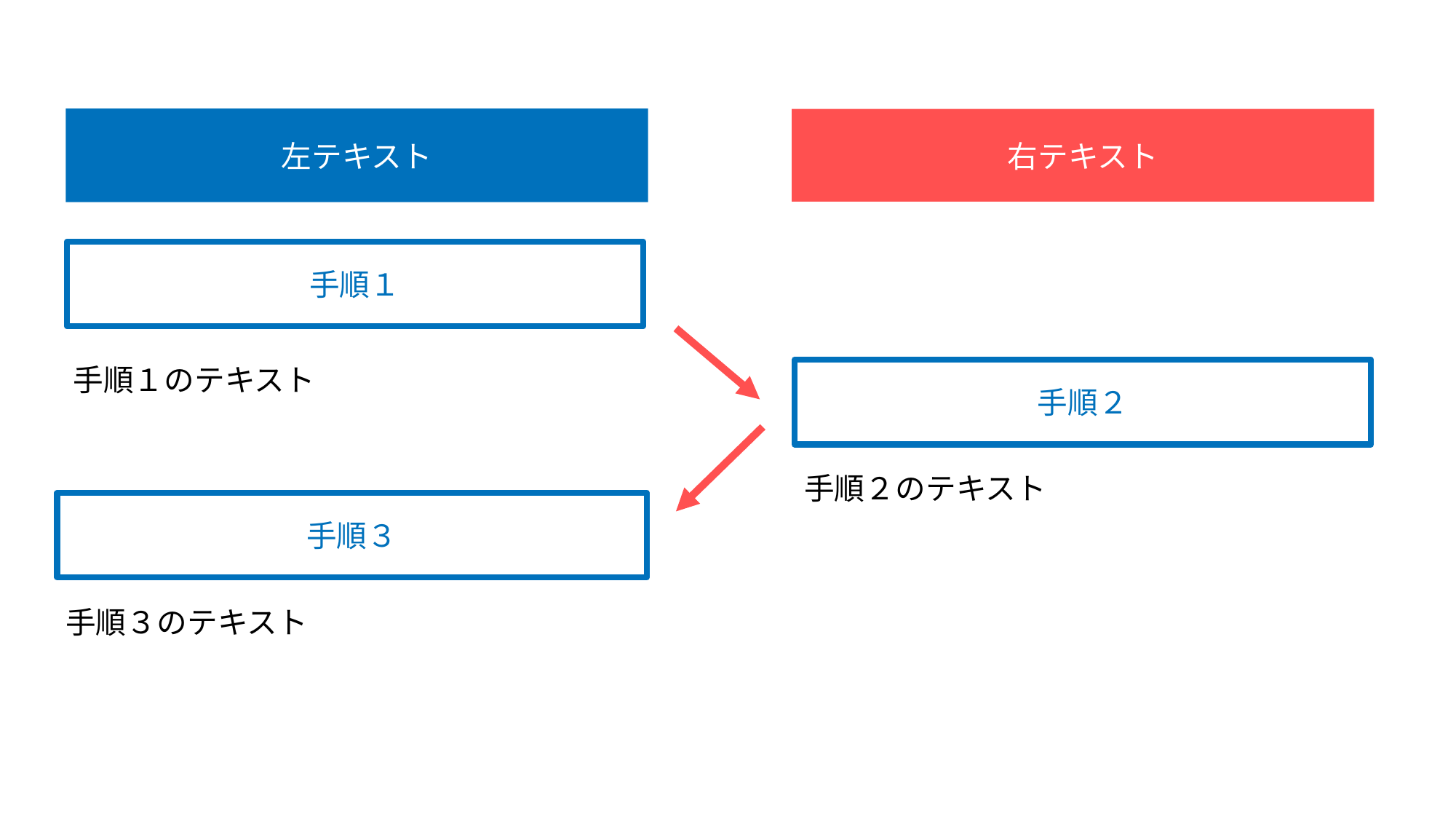

左テキスト
右テキスト
手順１

手順１のテキスト
手順２

手順２のテキスト
手順３
手順３のテキスト